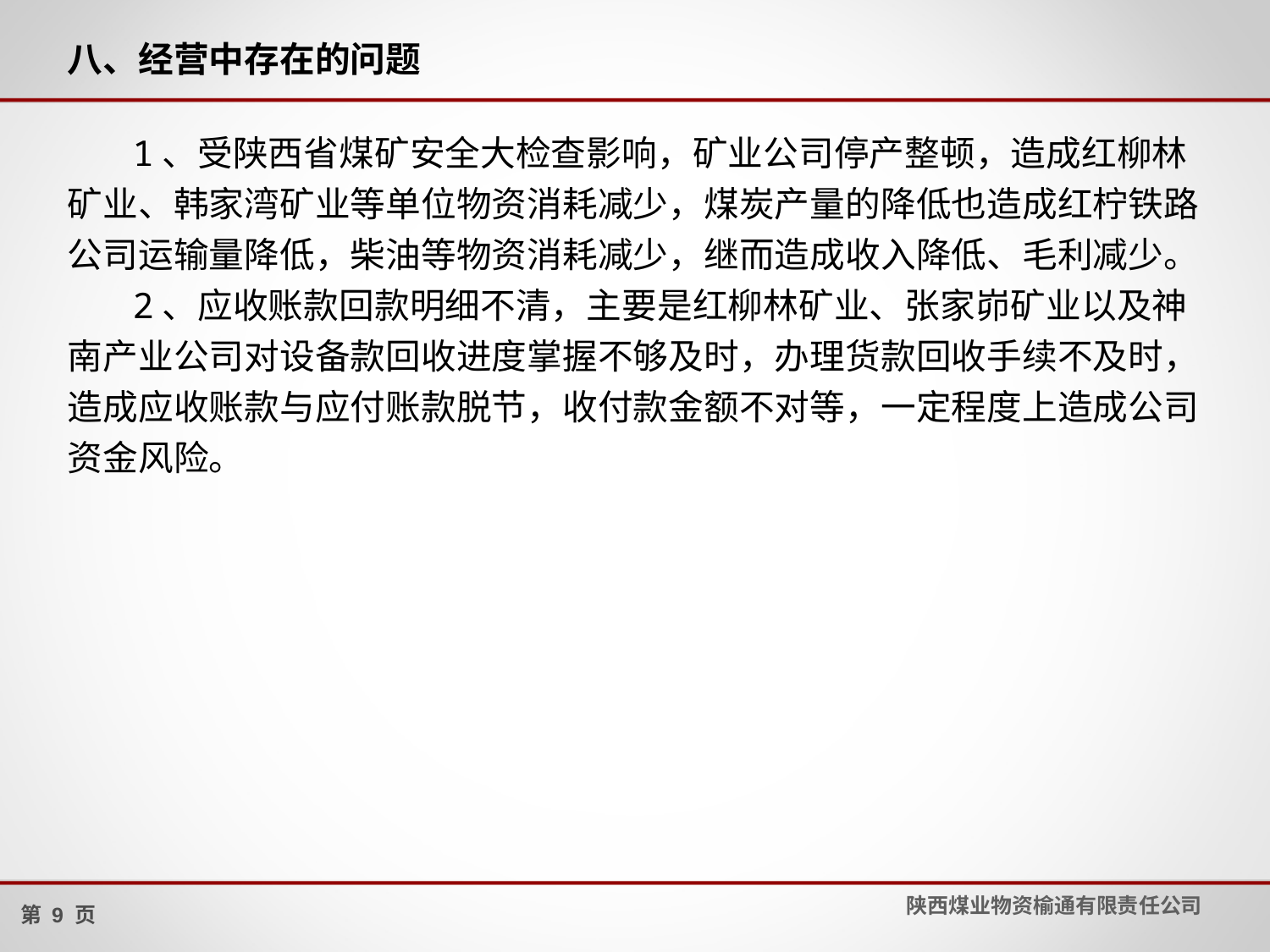

# 八、经营中存在的问题
1、受陕西省煤矿安全大检查影响，矿业公司停产整顿，造成红柳林矿业、韩家湾矿业等单位物资消耗减少，煤炭产量的降低也造成红柠铁路公司运输量降低，柴油等物资消耗减少，继而造成收入降低、毛利减少。
2、应收账款回款明细不清，主要是红柳林矿业、张家峁矿业以及神南产业公司对设备款回收进度掌握不够及时，办理货款回收手续不及时，造成应收账款与应付账款脱节，收付款金额不对等，一定程度上造成公司资金风险。